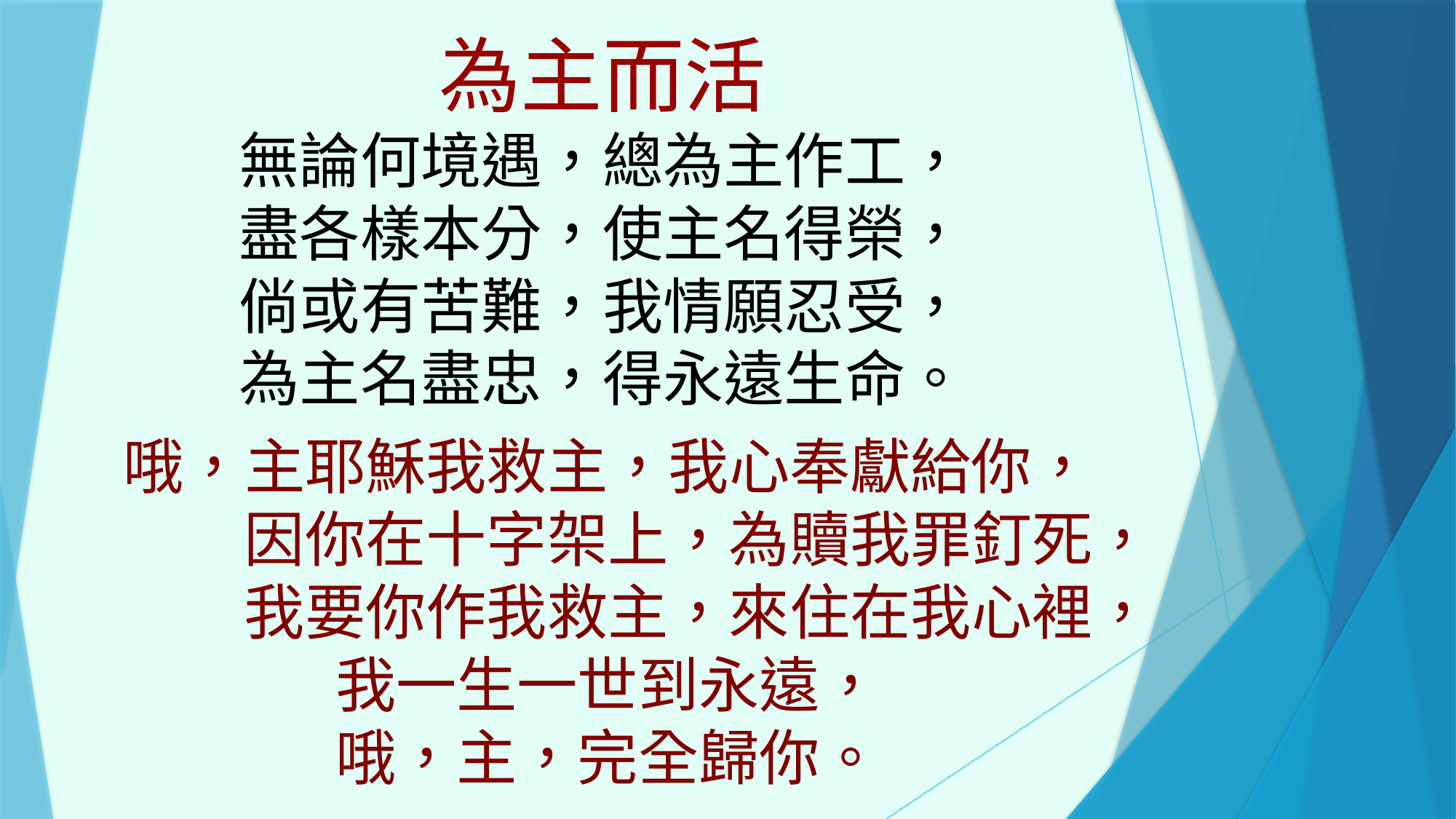

為主而活
無論何境遇，總為主作工，
盡各樣本分，使主名得榮，
倘或有苦難，我情願忍受，
為主名盡忠，得永遠生命。
哦，主耶穌我救主，我心奉獻給你，
　　　因你在十字架上，為贖我罪釘死，
　　　我要你作我救主，來住在我心裡，
我一生一世到永遠，
哦，主，完全歸你。